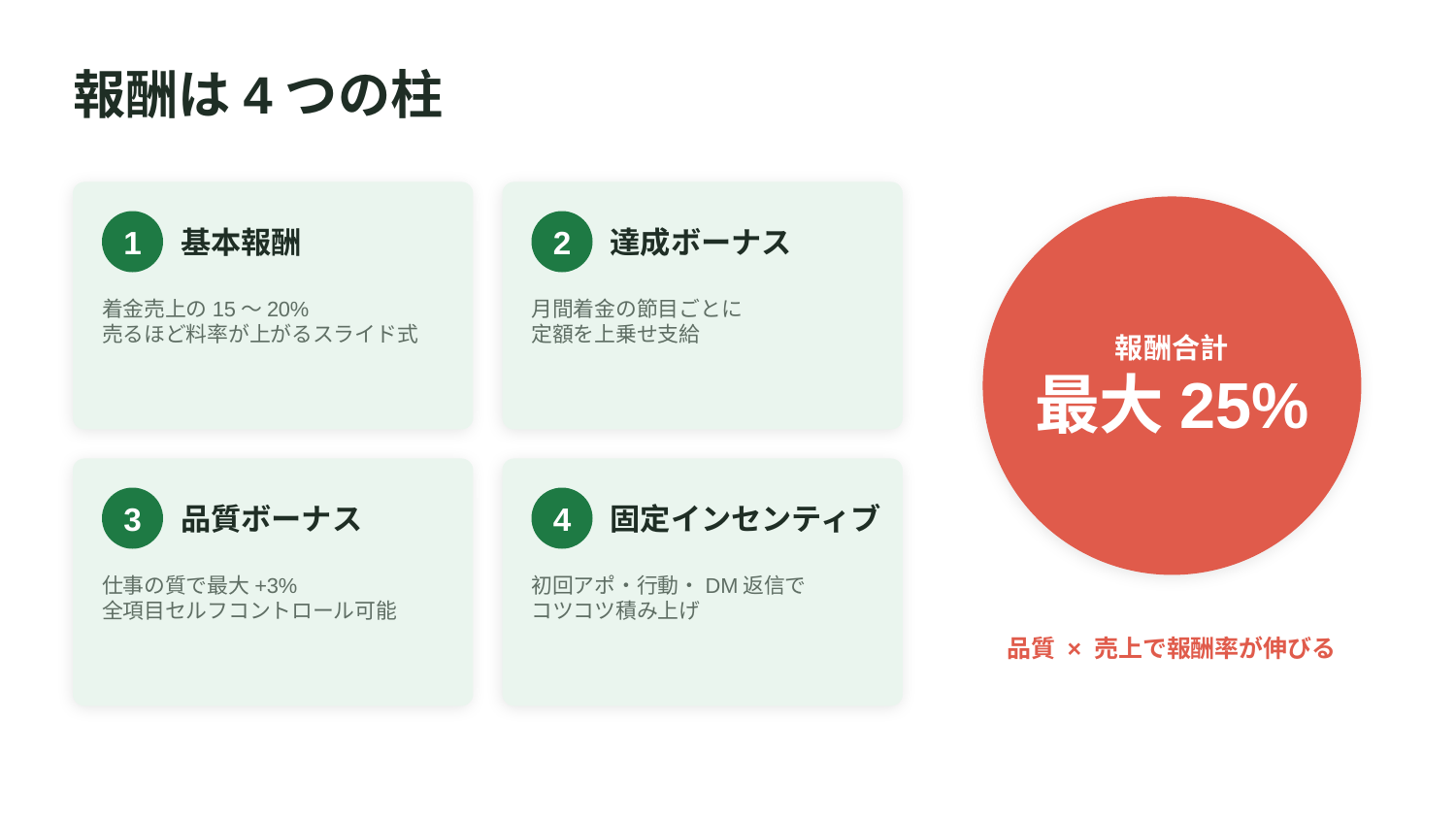

報酬は4つの柱

報酬合計
最大25%
基本報酬
達成ボーナス

1

2
着金売上の15〜20%
売るほど料率が上がるスライド式
月間着金の節目ごとに
定額を上乗せ支給

品質ボーナス
固定インセンティブ

3

4
仕事の質で最大+3%
全項目セルフコントロール可能
初回アポ・行動・DM返信で
コツコツ積み上げ
品質 × 売上で報酬率が伸びる